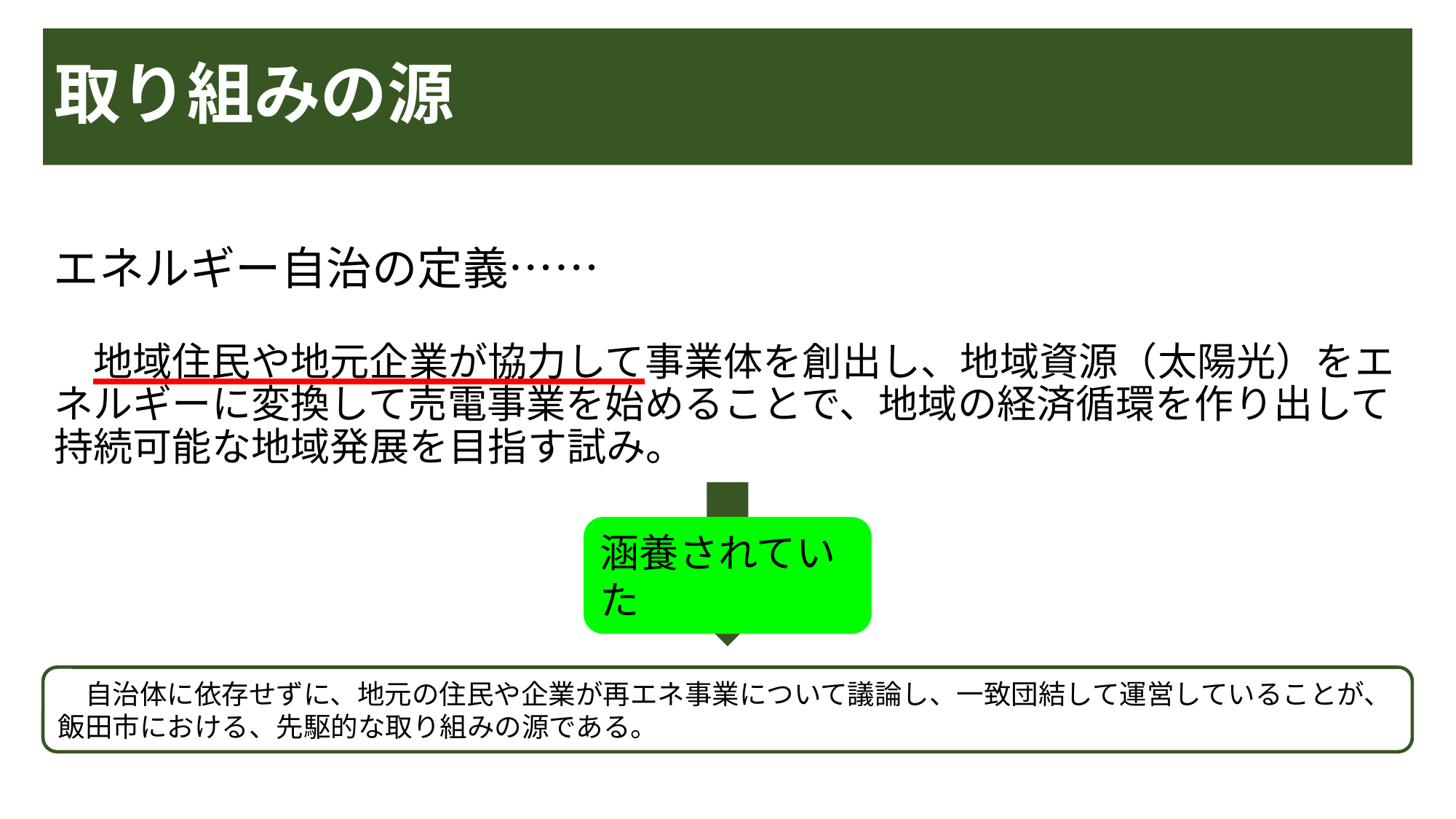

# 取り組みの源
エネルギー自治の定義……
　地域住民や地元企業が協力して事業体を創出し、地域資源（太陽光）をエネルギーに変換して売電事業を始めることで、地域の経済循環を作り出して持続可能な地域発展を目指す試み。

涵養されていた
　自治体に依存せずに、地元の住民や企業が再エネ事業について議論し、一致団結して運営していることが、飯田市における、先駆的な取り組みの源である。